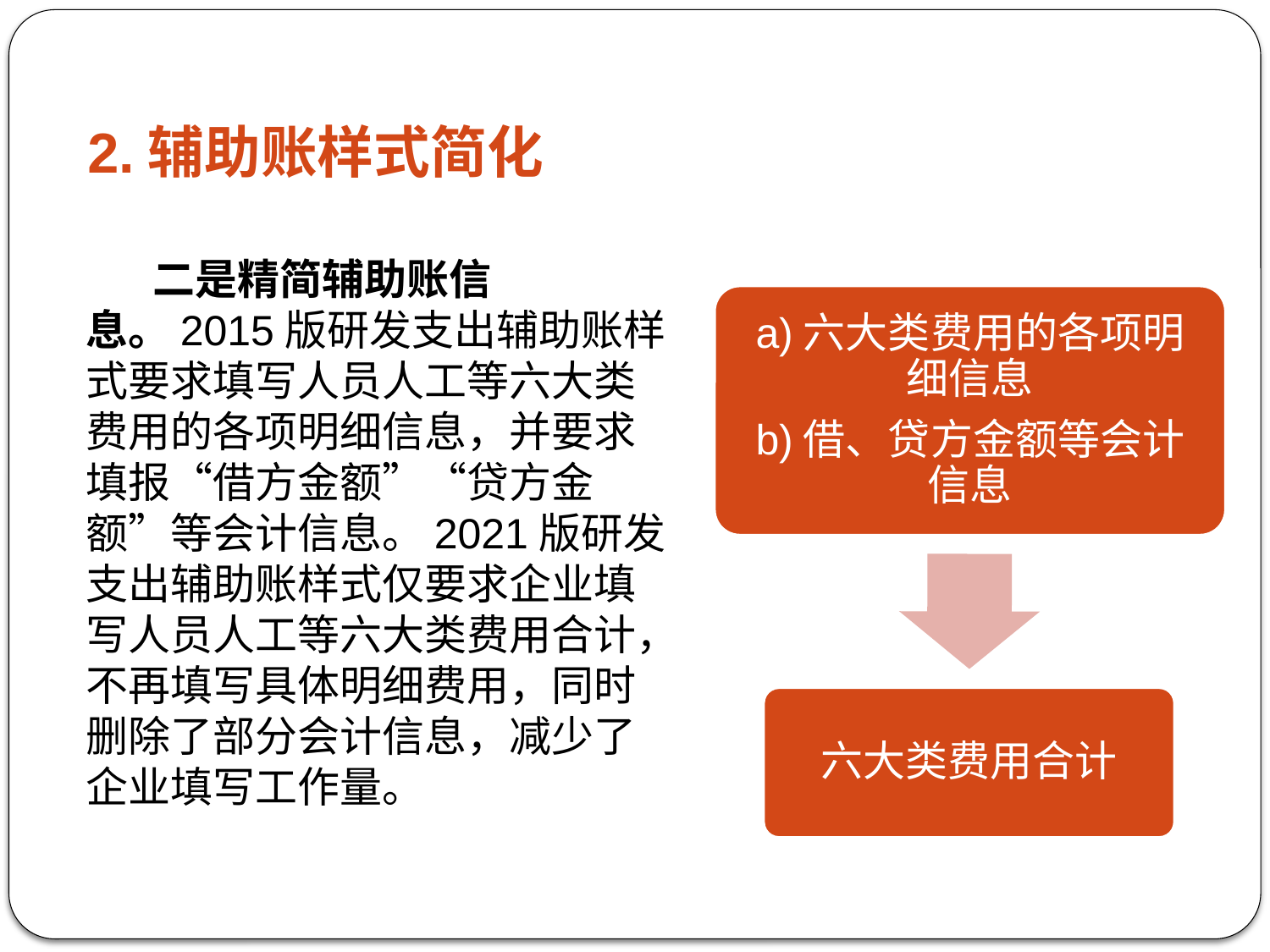

# 2.辅助账样式简化
  二是精简辅助账信息。2015版研发支出辅助账样式要求填写人员人工等六大类费用的各项明细信息，并要求填报“借方金额”“贷方金额”等会计信息。2021版研发支出辅助账样式仅要求企业填写人员人工等六大类费用合计，不再填写具体明细费用，同时删除了部分会计信息，减少了企业填写工作量。

a)六大类费用的各项明细信息
b)借、贷方金额等会计信息

六大类费用合计